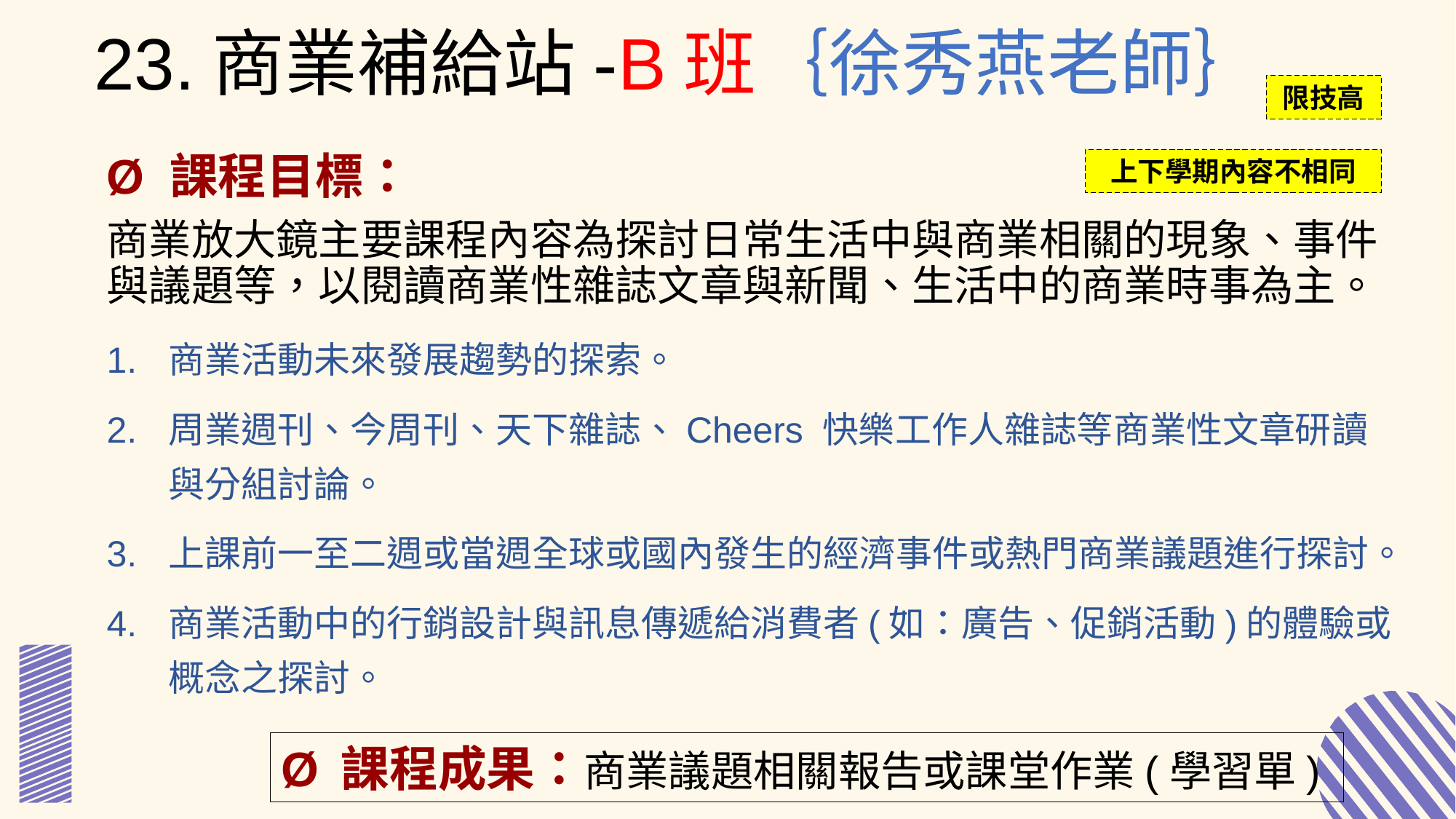

23.商業補給站-B班｛徐秀燕老師｝
限技高
Ø 課程目標：
商業放大鏡主要課程內容為探討日常生活中與商業相關的現象、事件與議題等，以閱讀商業性雜誌文章與新聞、生活中的商業時事為主。
商業活動未來發展趨勢的探索。
周業週刊、今周刊、天下雜誌、Cheers 快樂工作人雜誌等商業性文章研讀與分組討論。
上課前一至二週或當週全球或國內發生的經濟事件或熱門商業議題進行探討。
商業活動中的行銷設計與訊息傳遞給消費者(如：廣告、促銷活動)的體驗或概念之探討。

上下學期內容不相同
Ø  課程成果：商業議題相關報告或課堂作業(學習單)